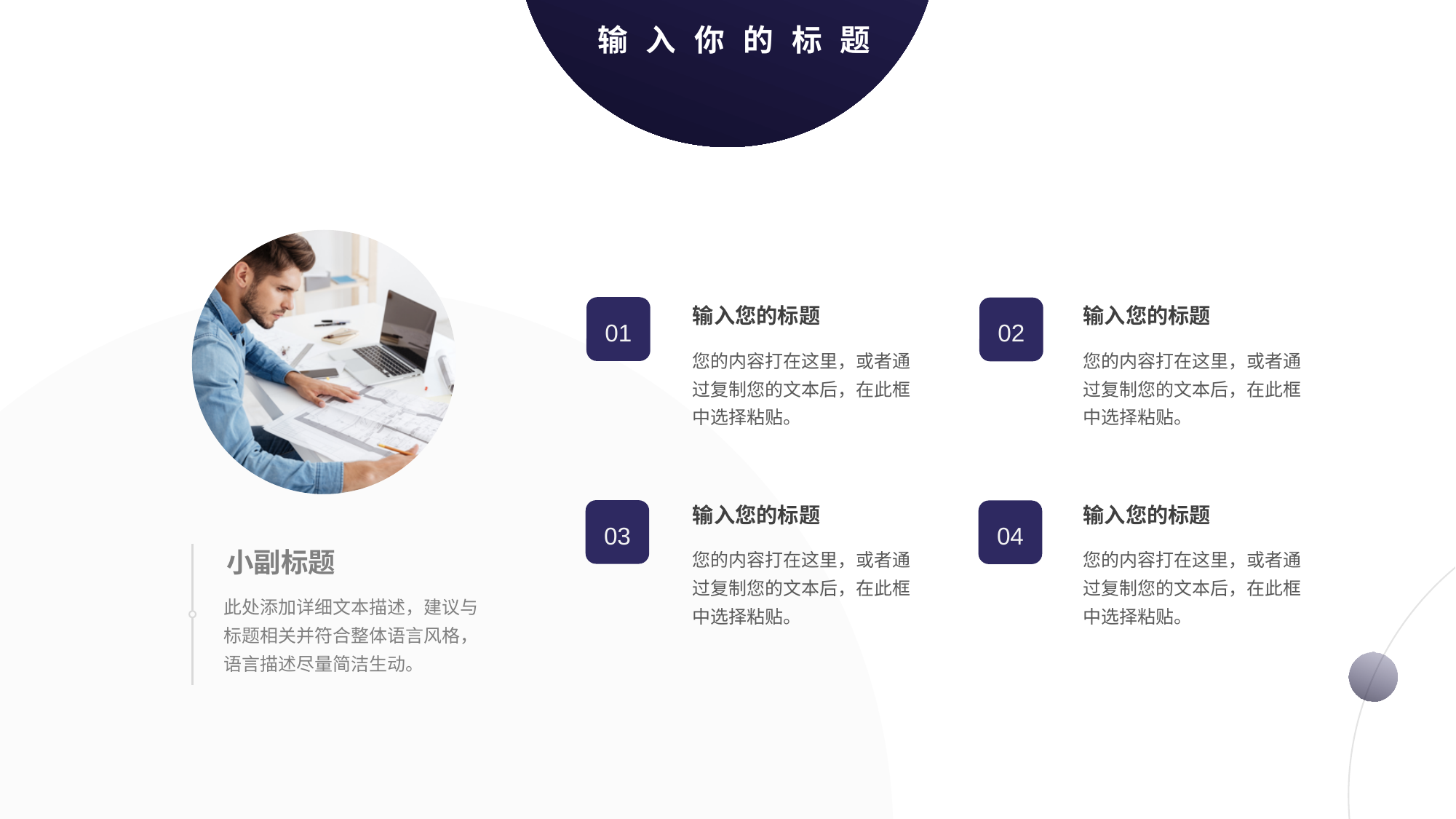

输入你的标题

01
输入您的标题
输入您的标题
02
您的内容打在这里，或者通过复制您的文本后，在此框中选择粘贴。
您的内容打在这里，或者通过复制您的文本后，在此框中选择粘贴。
输入您的标题
输入您的标题
03
04
您的内容打在这里，或者通过复制您的文本后，在此框中选择粘贴。
您的内容打在这里，或者通过复制您的文本后，在此框中选择粘贴。
小副标题
此处添加详细文本描述，建议与标题相关并符合整体语言风格，语言描述尽量简洁生动。